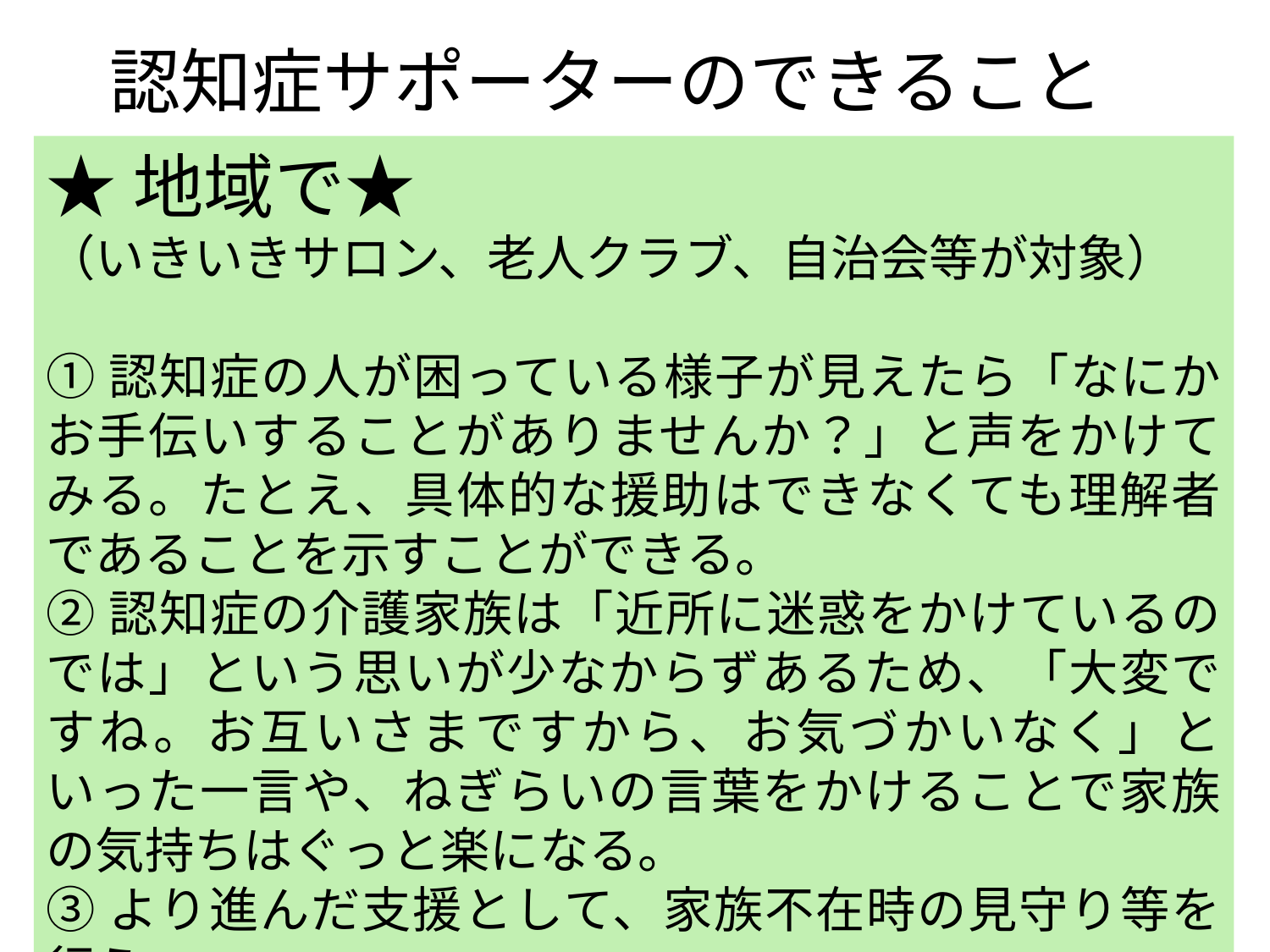

# 認知症サポーターのできること
★地域で★
（いきいきサロン、老人クラブ、自治会等が対象）

①認知症の人が困っている様子が見えたら「なにかお手伝いすることがありませんか？」と声をかけてみる。たとえ、具体的な援助はできなくても理解者であることを示すことができる。
②認知症の介護家族は「近所に迷惑をかけているのでは」という思いが少なからずあるため、「大変ですね。お互いさまですから、お気づかいなく」といった一言や、ねぎらいの言葉をかけることで家族の気持ちはぐっと楽になる。
③より進んだ支援として、家族不在時の見守り等を行う。
2